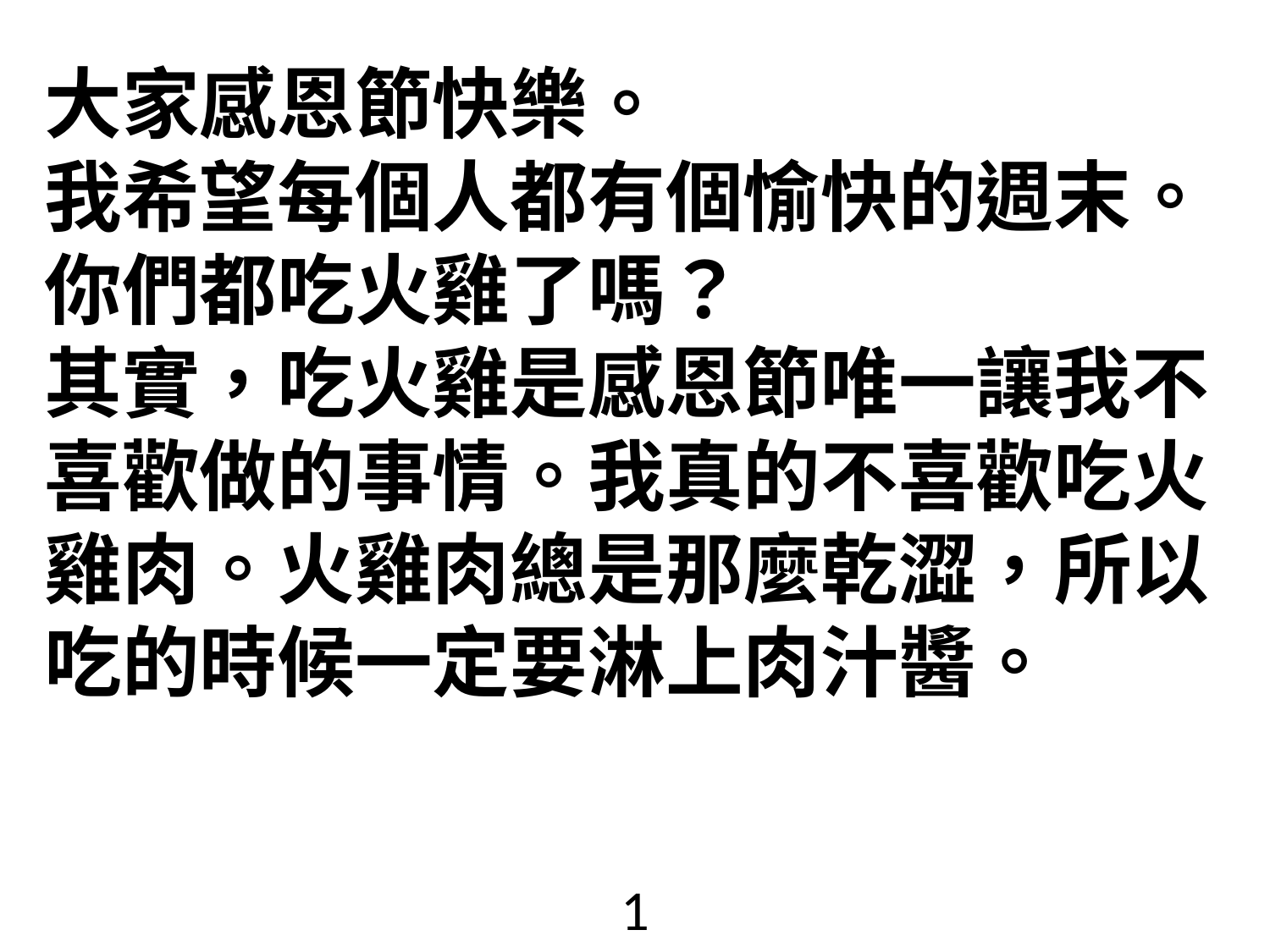

# 大家感恩節快樂。 我希望每個人都有個愉快的週末。 你們都吃火雞了嗎？ 其實，吃火雞是感恩節唯一讓我不喜歡做的事情。我真的不喜歡吃火雞肉。火雞肉總是那麼乾澀，所以吃的時候一定要淋上肉汁醬。
1